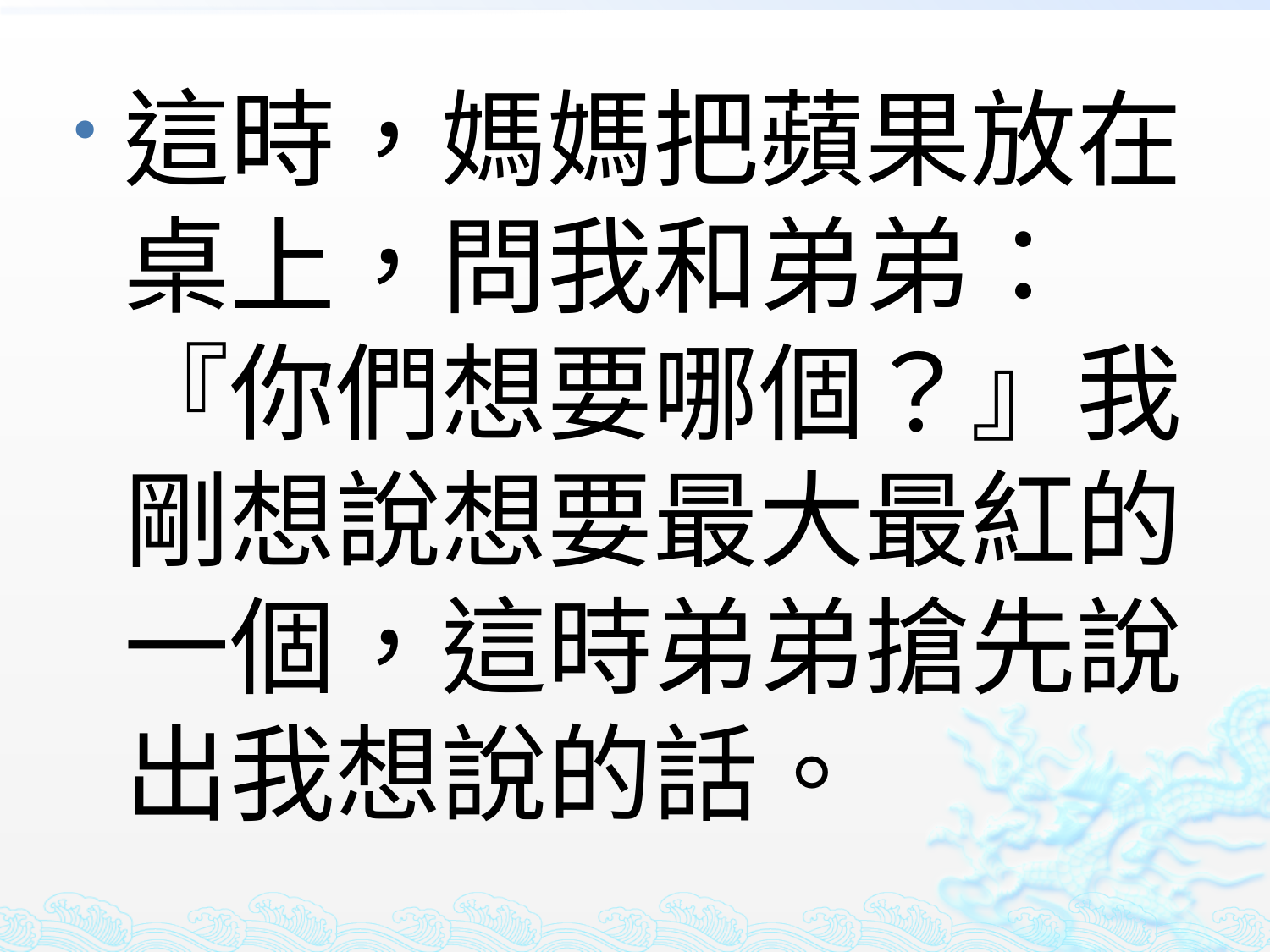

這時，媽媽把蘋果放在桌上，問我和弟弟：『你們想要哪個？』我剛想說想要最大最紅的一個，這時弟弟搶先說出我想說的話。